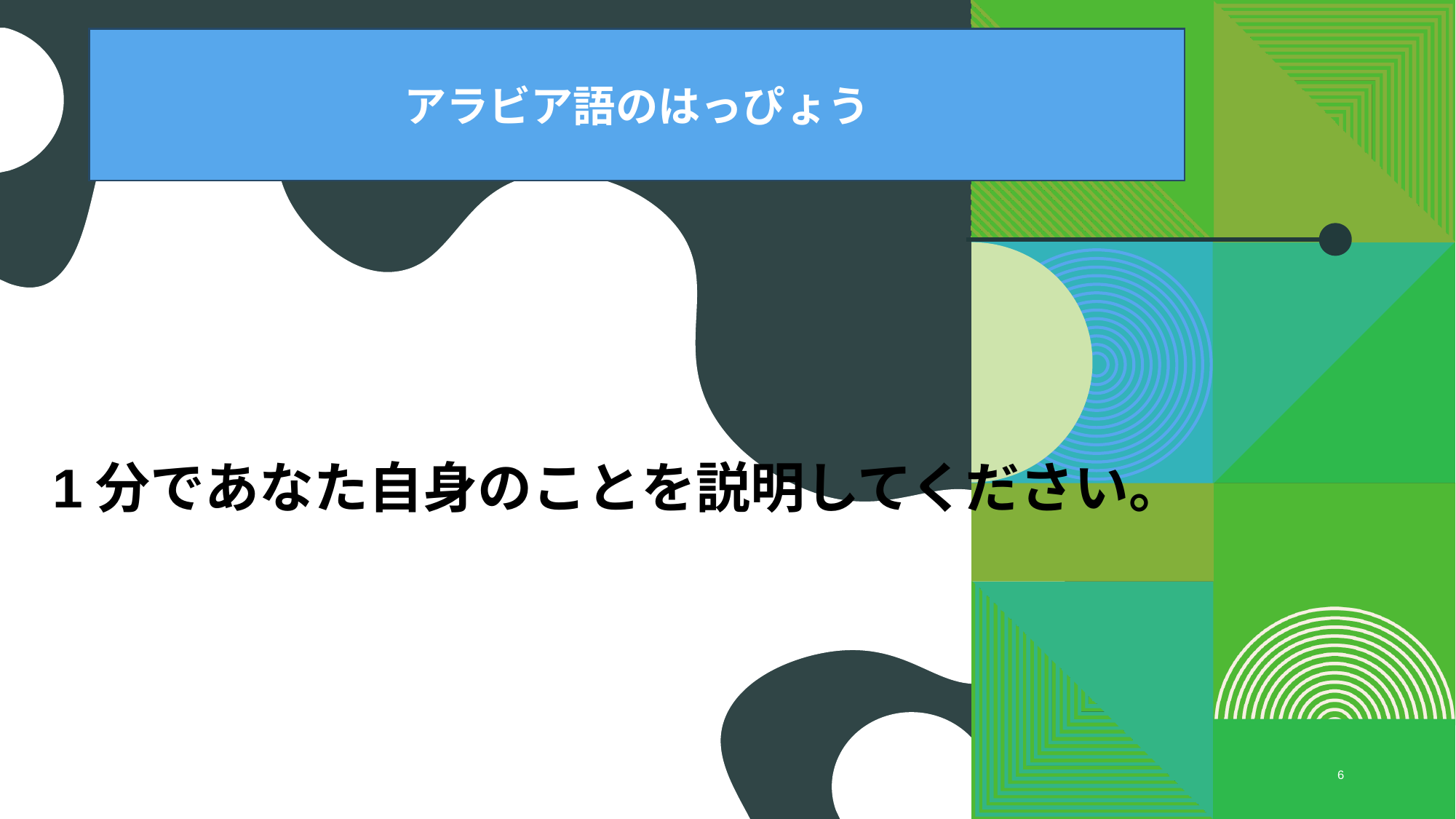

アラビア語のはっぴょう
ペア会話
1分であなた自身のことを説明してください。
6